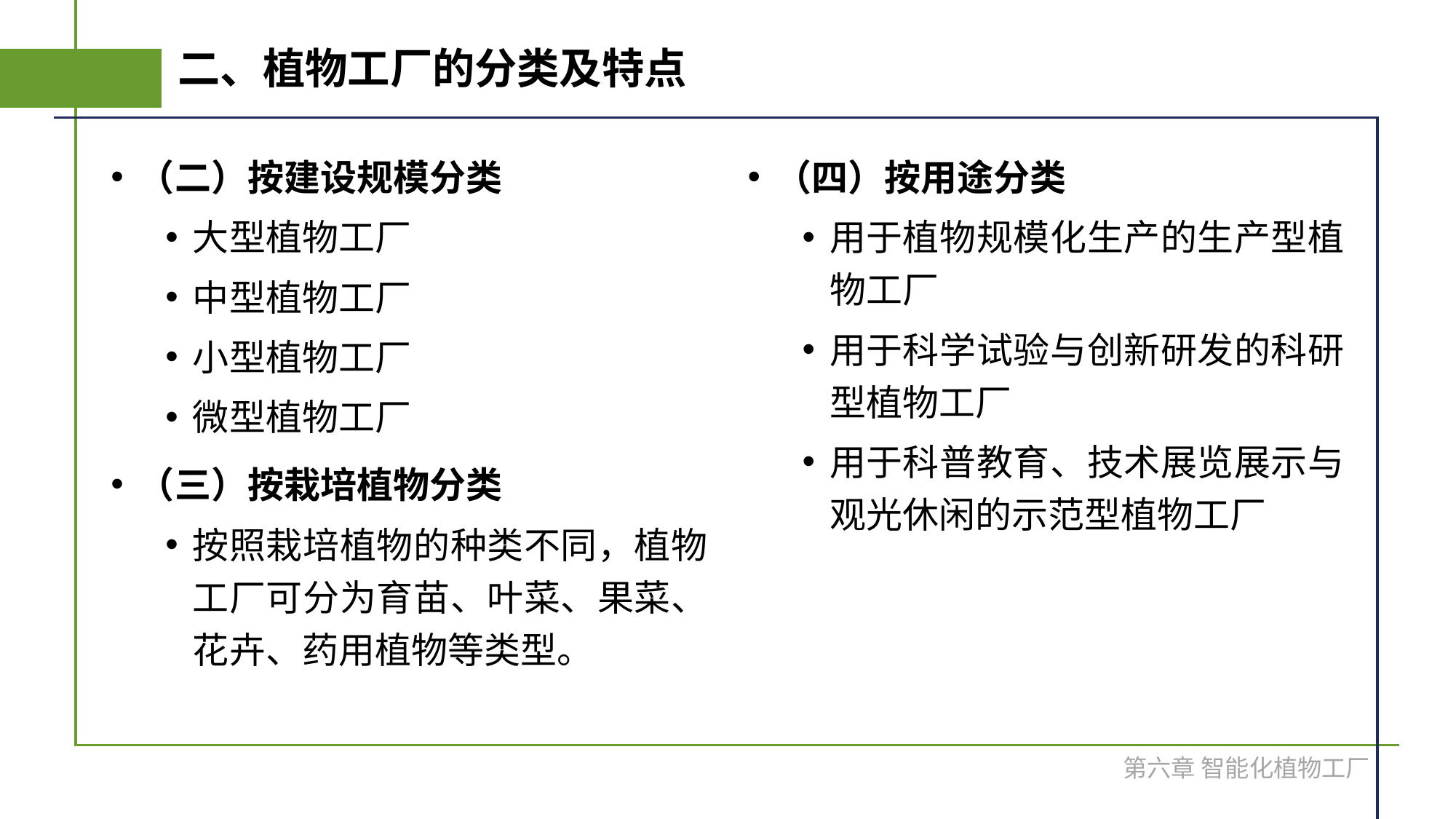

# 二、植物工厂的分类及特点
（二）按建设规模分类
大型植物工厂
中型植物工厂
小型植物工厂
微型植物工厂
（三）按栽培植物分类
按照栽培植物的种类不同，植物工厂可分为育苗、叶菜、果菜、花卉、药用植物等类型。

（四）按用途分类
用于植物规模化生产的生产型植物工厂
用于科学试验与创新研发的科研型植物工厂
用于科普教育、技术展览展示与观光休闲的示范型植物工厂

第六章 智能化植物工厂